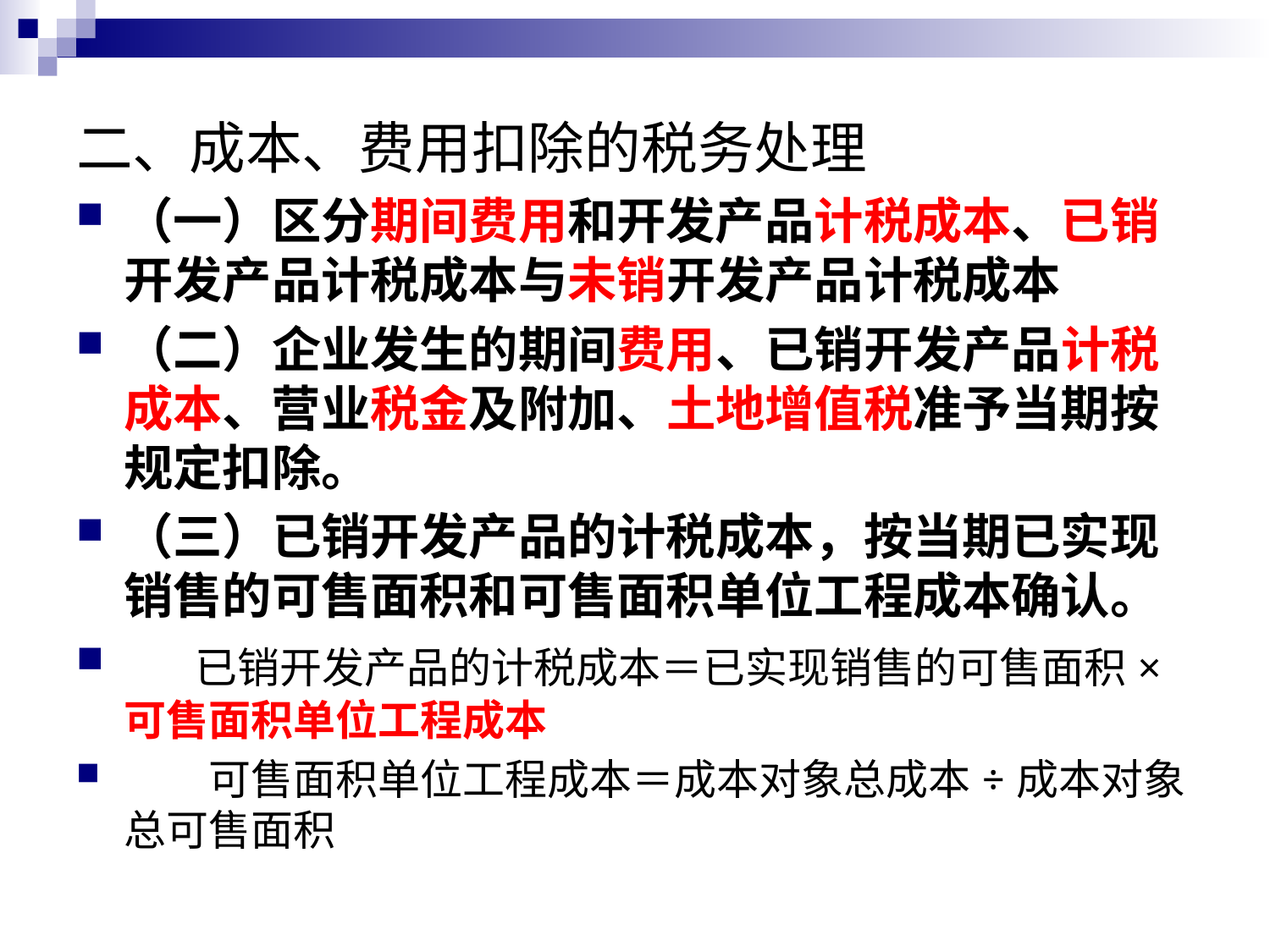

二、成本、费用扣除的税务处理
（一）区分期间费用和开发产品计税成本、已销开发产品计税成本与未销开发产品计税成本
（二）企业发生的期间费用、已销开发产品计税成本、营业税金及附加、土地增值税准予当期按规定扣除。
（三）已销开发产品的计税成本，按当期已实现销售的可售面积和可售面积单位工程成本确认。
　  已销开发产品的计税成本＝已实现销售的可售面积×可售面积单位工程成本
　　可售面积单位工程成本＝成本对象总成本÷成本对象总可售面积